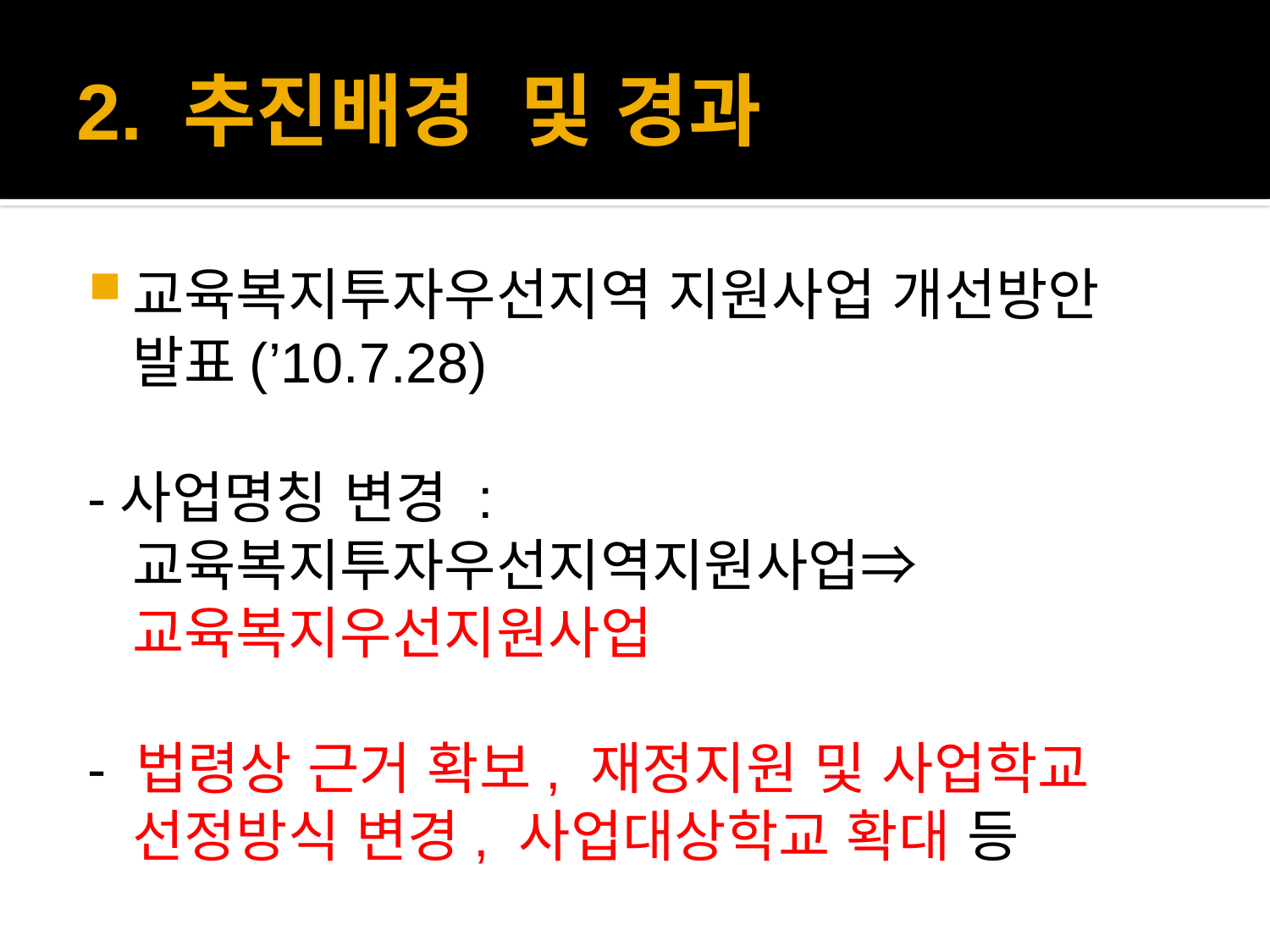

# 2. 추진배경  및 경과
교육복지투자우선지역 지원사업 개선방안 발표(’10.7.28)

-사업명칭 변경 : 교육복지투자우선지역지원사업⇒교육복지우선지원사업

- 법령상 근거 확보, 재정지원 및 사업학교 선정방식 변경, 사업대상학교 확대 등